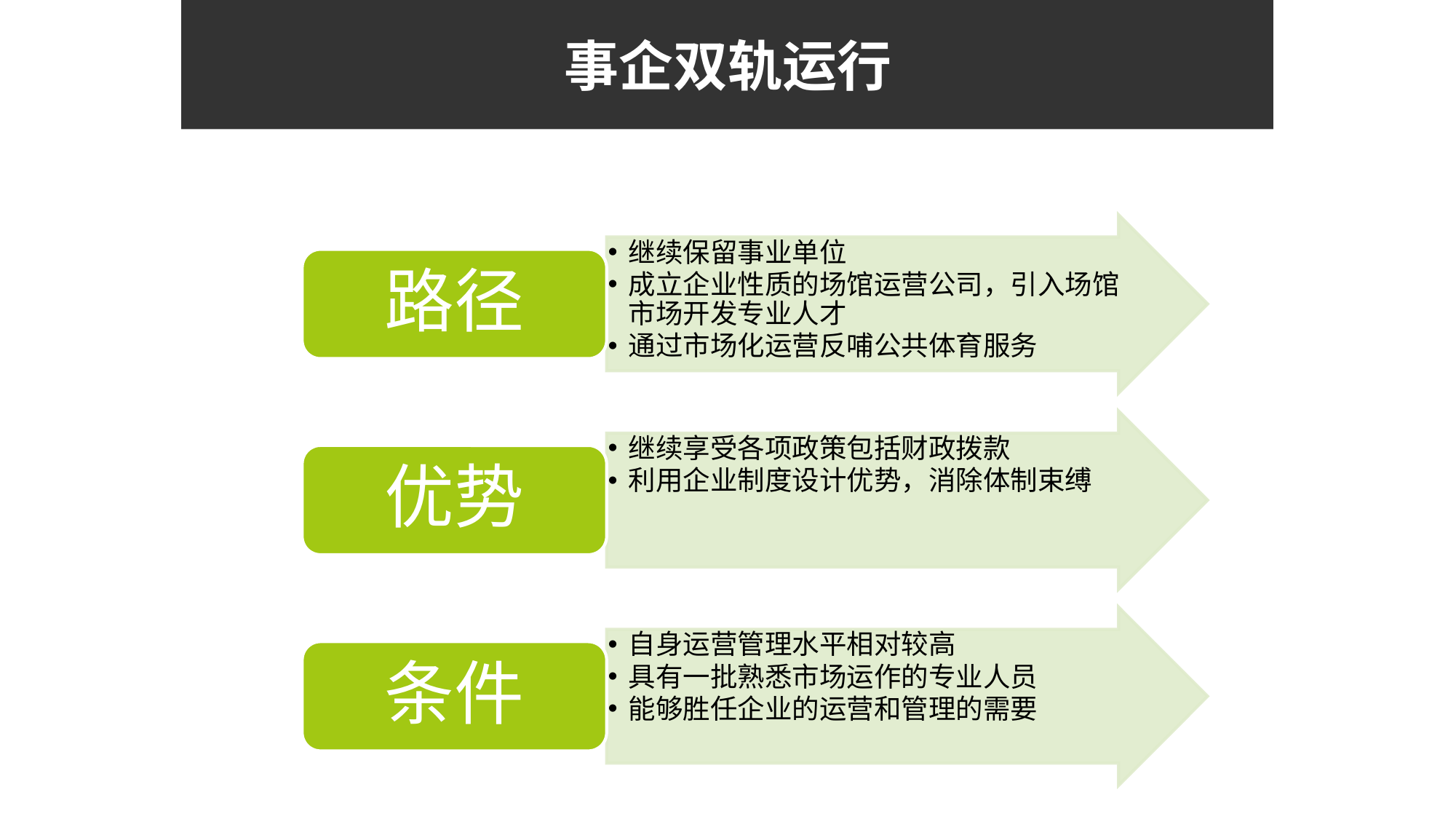

事企双轨运行

继续保留事业单位
成立企业性质的场馆运营公司，引入场馆市场开发专业人才
通过市场化运营反哺公共体育服务

路径

继续享受各项政策包括财政拨款
利用企业制度设计优势，消除体制束缚

优势

自身运营管理水平相对较高
具有一批熟悉市场运作的专业人员
能够胜任企业的运营和管理的需要

条件